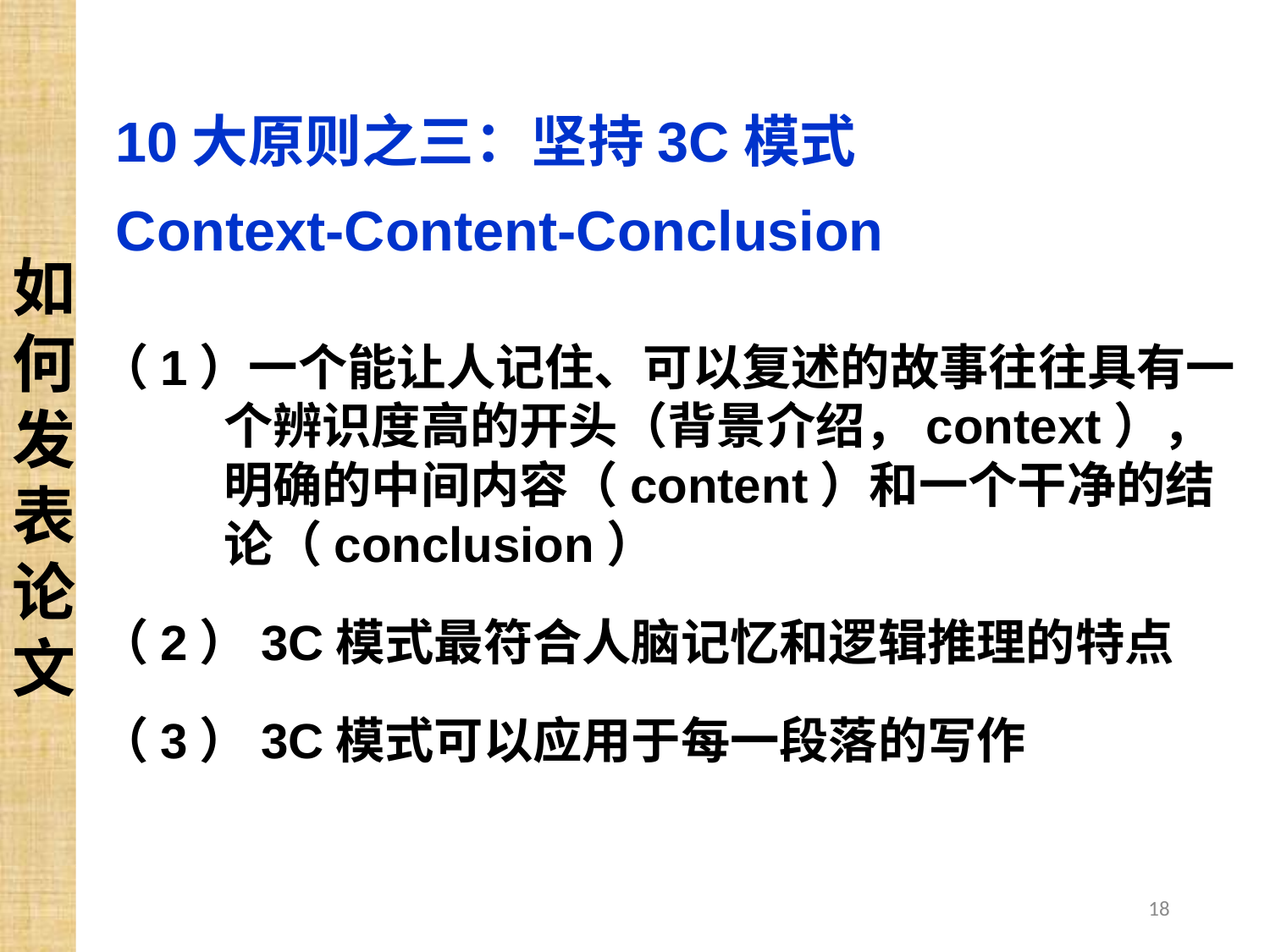

如何发表论文
10大原则之三：坚持3C模式
Context-Content-Conclusion
（1）一个能让人记住、可以复述的故事往往具有一个辨识度高的开头（背景介绍，context），明确的中间内容（content）和一个干净的结论（conclusion）
（2）3C模式最符合人脑记忆和逻辑推理的特点
（3）3C模式可以应用于每一段落的写作
18